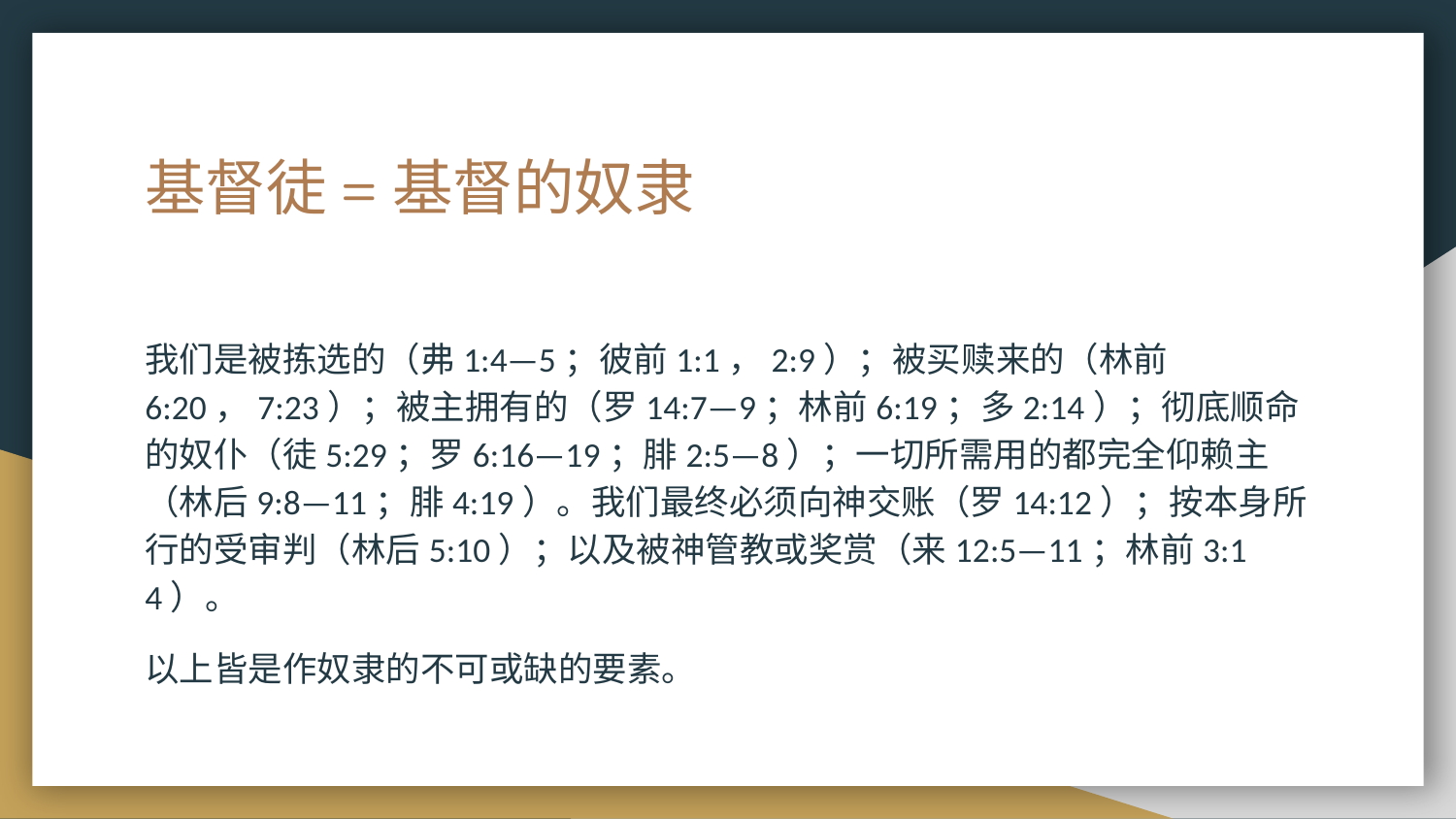

# 基督徒=基督的奴隶
我们是被拣选的（弗1:4—5；彼前1:1，2:9）；被买赎来的（林前6:20，7:23）；被主拥有的（罗14:7—9；林前6:19；多2:14）；彻底顺命的奴仆（徒5:29；罗6:16—19；腓2:5—8）；一切所需用的都完全仰赖主（林后9:8—11；腓4:19）。我们最终必须向神交账（罗14:12）；按本身所行的受审判（林后5:10）；以及被神管教或奖赏（来12:5—11；林前3:14）。
以上皆是作奴隶的不可或缺的要素。